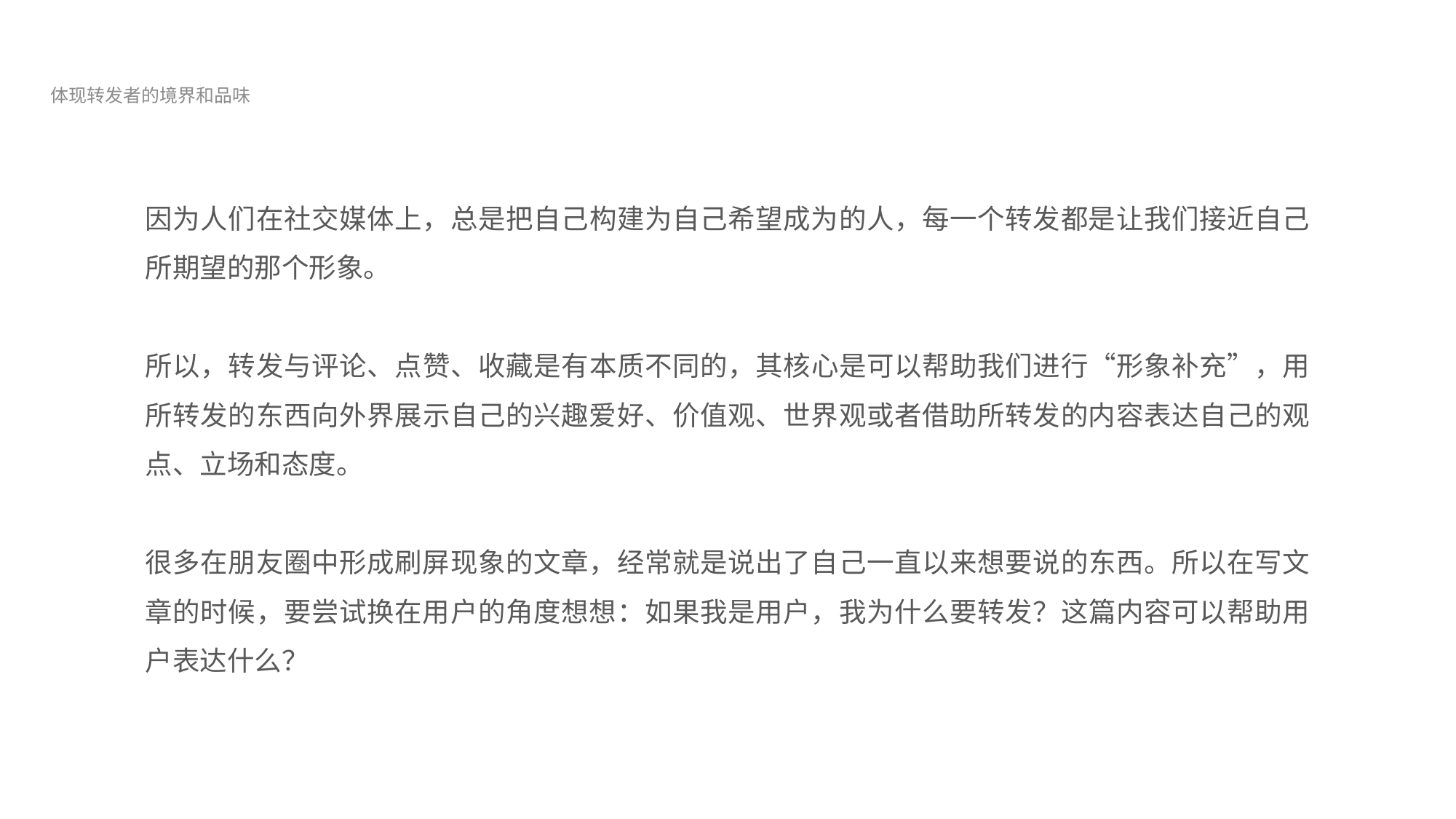

体现转发者的境界和品味
因为人们在社交媒体上，总是把自己构建为自己希望成为的人，每一个转发都是让我们接近自己所期望的那个形象。

所以，转发与评论、点赞、收藏是有本质不同的，其核心是可以帮助我们进行“形象补充”，用所转发的东西向外界展示自己的兴趣爱好、价值观、世界观或者借助所转发的内容表达自己的观点、立场和态度。

很多在朋友圈中形成刷屏现象的文章，经常就是说出了自己一直以来想要说的东西。所以在写文章的时候，要尝试换在用户的角度想想：如果我是用户，我为什么要转发？这篇内容可以帮助用户表达什么？